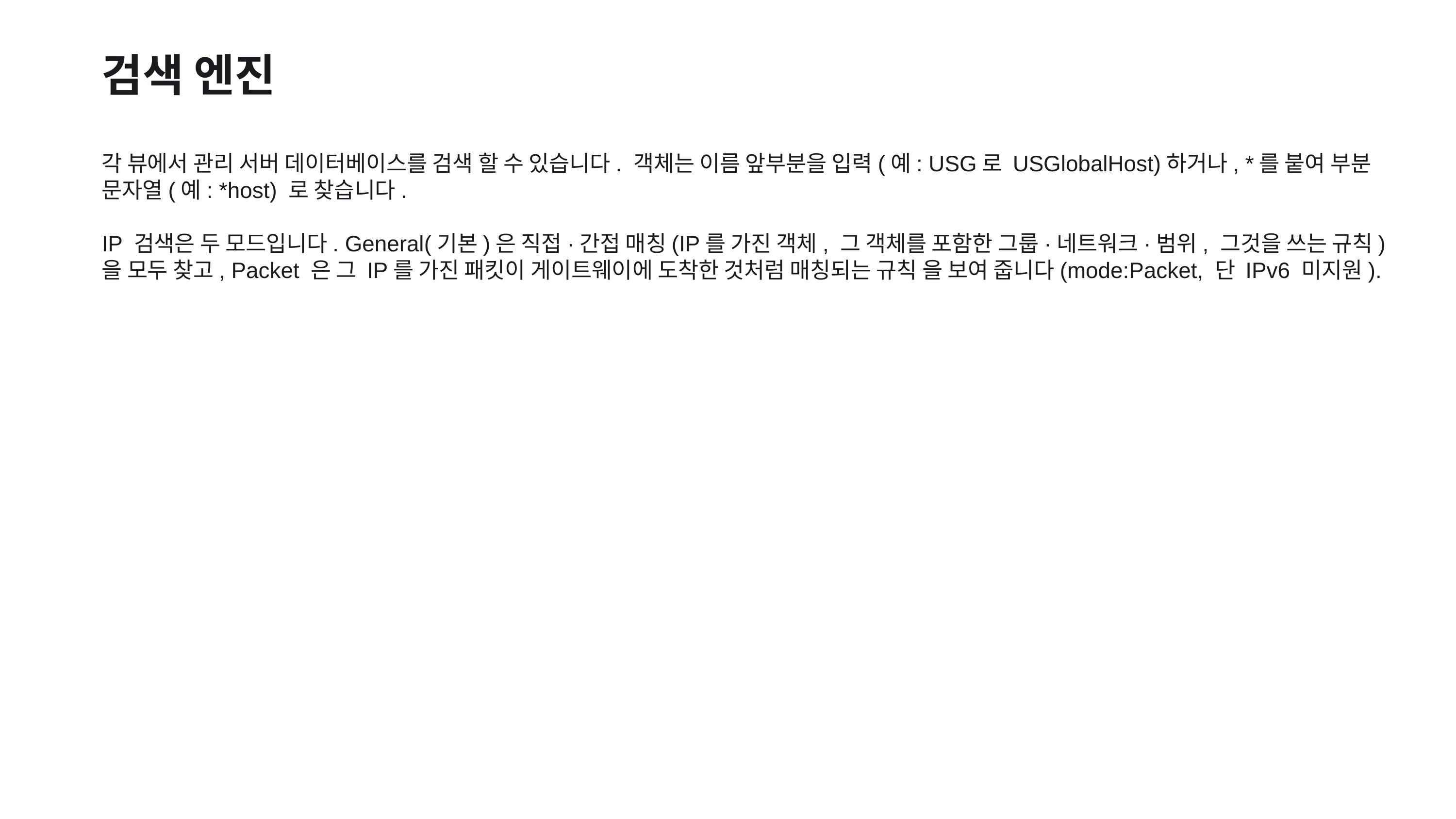

검색 엔진
각 뷰에서 관리 서버 데이터베이스를 검색 할 수 있습니다. 객체는 이름 앞부분을 입력(예: USG로 USGlobalHost)하거나, *를 붙여 부분 문자열(예: *host) 로 찾습니다.

IP 검색은 두 모드입니다. General(기본)은 직접·간접 매칭(IP를 가진 객체, 그 객체를 포함한 그룹·네트워크·범위, 그것을 쓰는 규칙)을 모두 찾고, Packet 은 그 IP를 가진 패킷이 게이트웨이에 도착한 것처럼 매칭되는 규칙 을 보여 줍니다(mode:Packet, 단 IPv6 미지원).